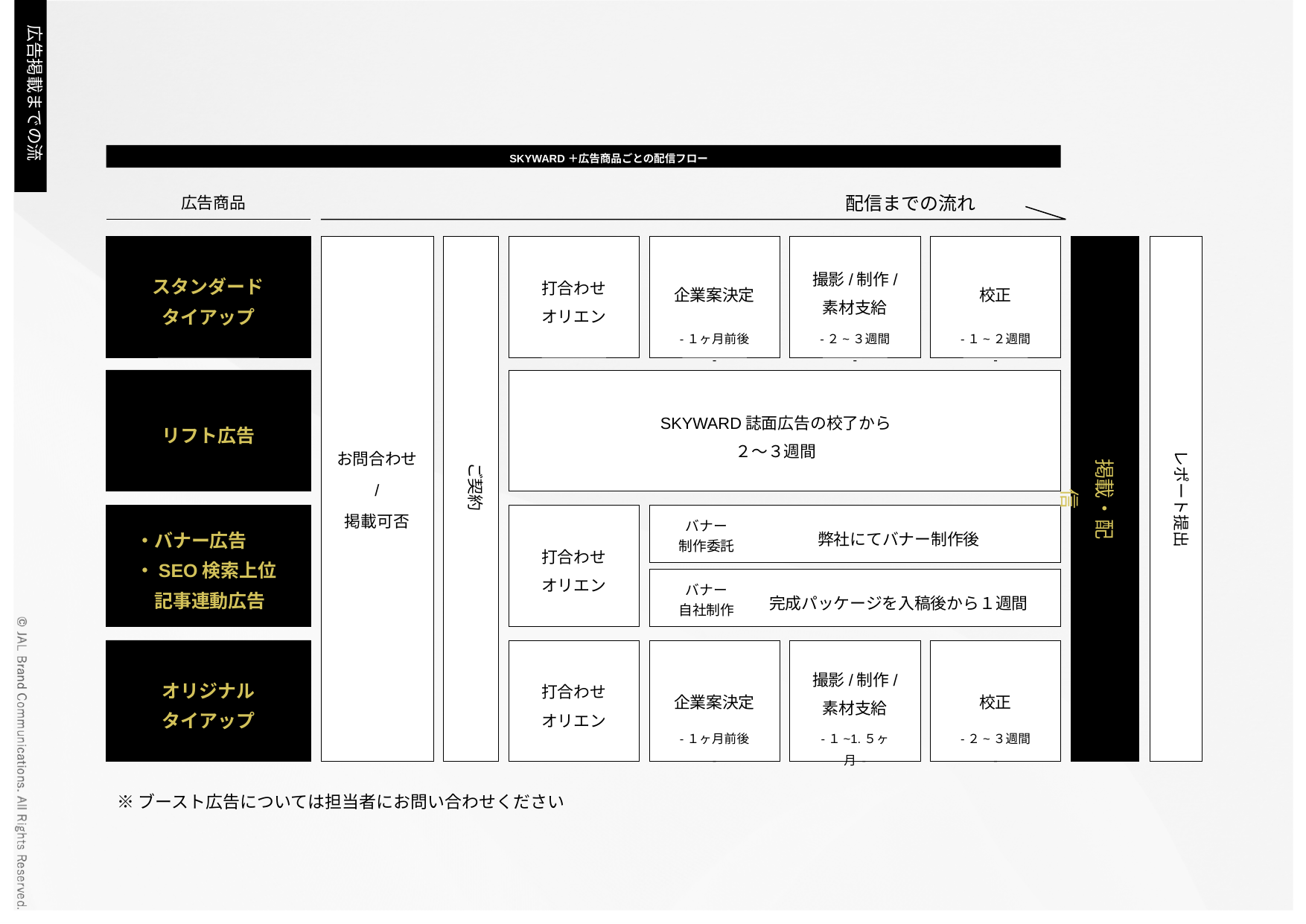

広告掲載までの流れ
SKYWARD＋広告商品ごとの配信フロー

配信までの流れ
広告商品

撮影/制作/
素材支給
スタンダード
タイアップ
打合わせ
オリエン
企業案決定
校正
-１ヶ月前後 -
-２~３週間 -
-１~２週間 -

SKYWARD誌面広告の校了から
２〜３週間
リフト広告
レポート提出
ご契約
お問合わせ
/
掲載可否
掲載・配信

バナー
制作委託
弊社にてバナー制作後
・バナー広告
・SEO検索上位
　記事連動広告
打合わせ
オリエン

バナー
自社制作
完成パッケージを入稿後から１週間

撮影/制作/
素材支給
オリジナル
タイアップ
打合わせ
オリエン
企業案決定
校正
-１ヶ月前後 -
-１~1.５ヶ月 -
-２~３週間 -
※ブースト広告については担当者にお問い合わせください